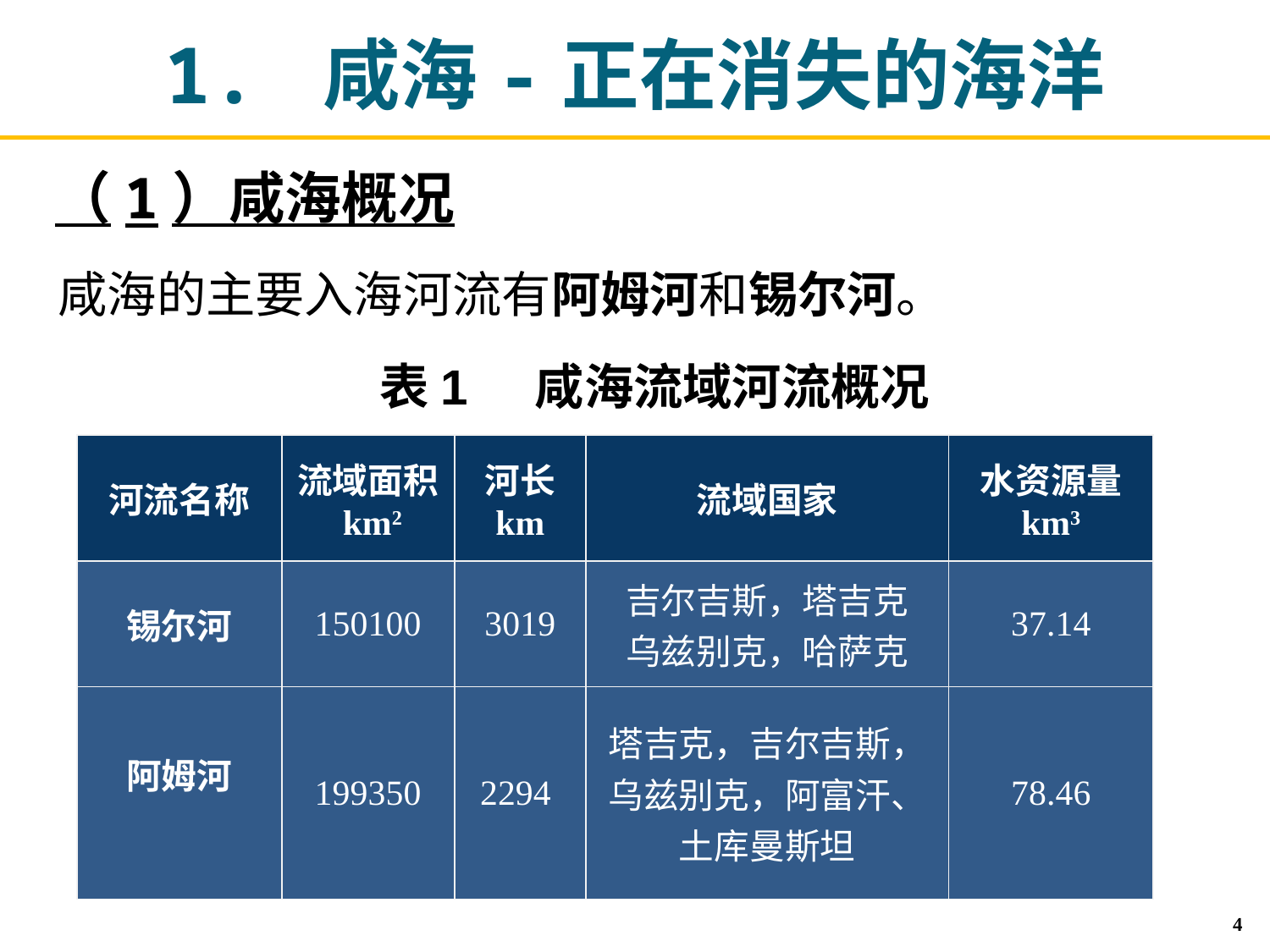

# 1. 咸海-正在消失的海洋
（1）咸海概况
咸海的主要入海河流有阿姆河和锡尔河。
表1    咸海流域河流概况
| 河流名称 | 流域面积 km2 | 河长 km | 流域国家 | 水资源量 km3 |
| --- | --- | --- | --- | --- |
| 锡尔河 | 150100 | 3019 | 吉尔吉斯，塔吉克 乌兹别克，哈萨克 | 37.14 |
| 阿姆河 | 199350 | 2294 | 塔吉克，吉尔吉斯，乌兹别克，阿富汗、土库曼斯坦 | 78.46 |
4